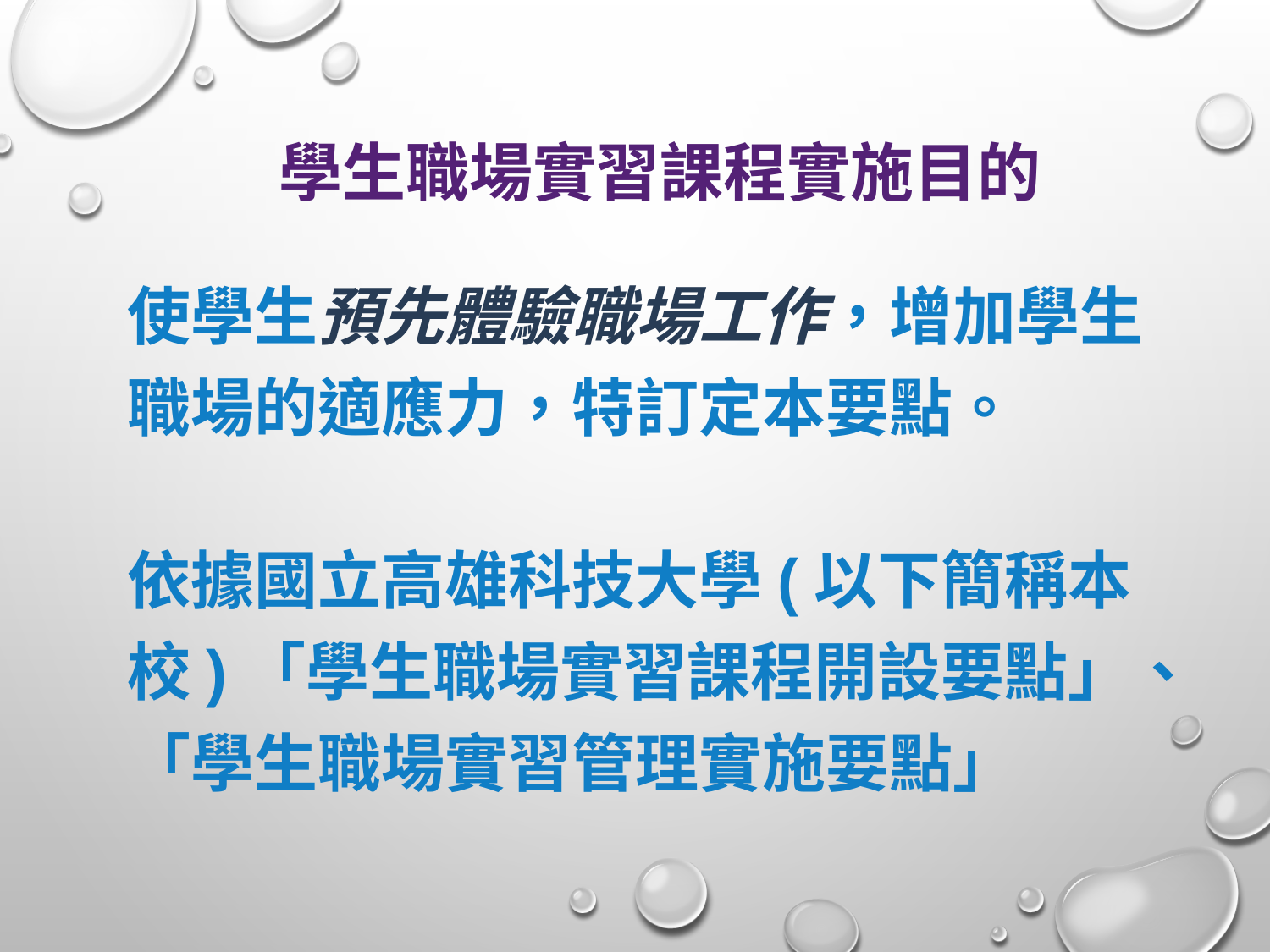

# 學生職場實習課程實施目的
使學生預先體驗職場工作，增加學生職場的適應力，特訂定本要點。

依據國立高雄科技大學(以下簡稱本校)「學生職場實習課程開設要點」、「學生職場實習管理實施要點」